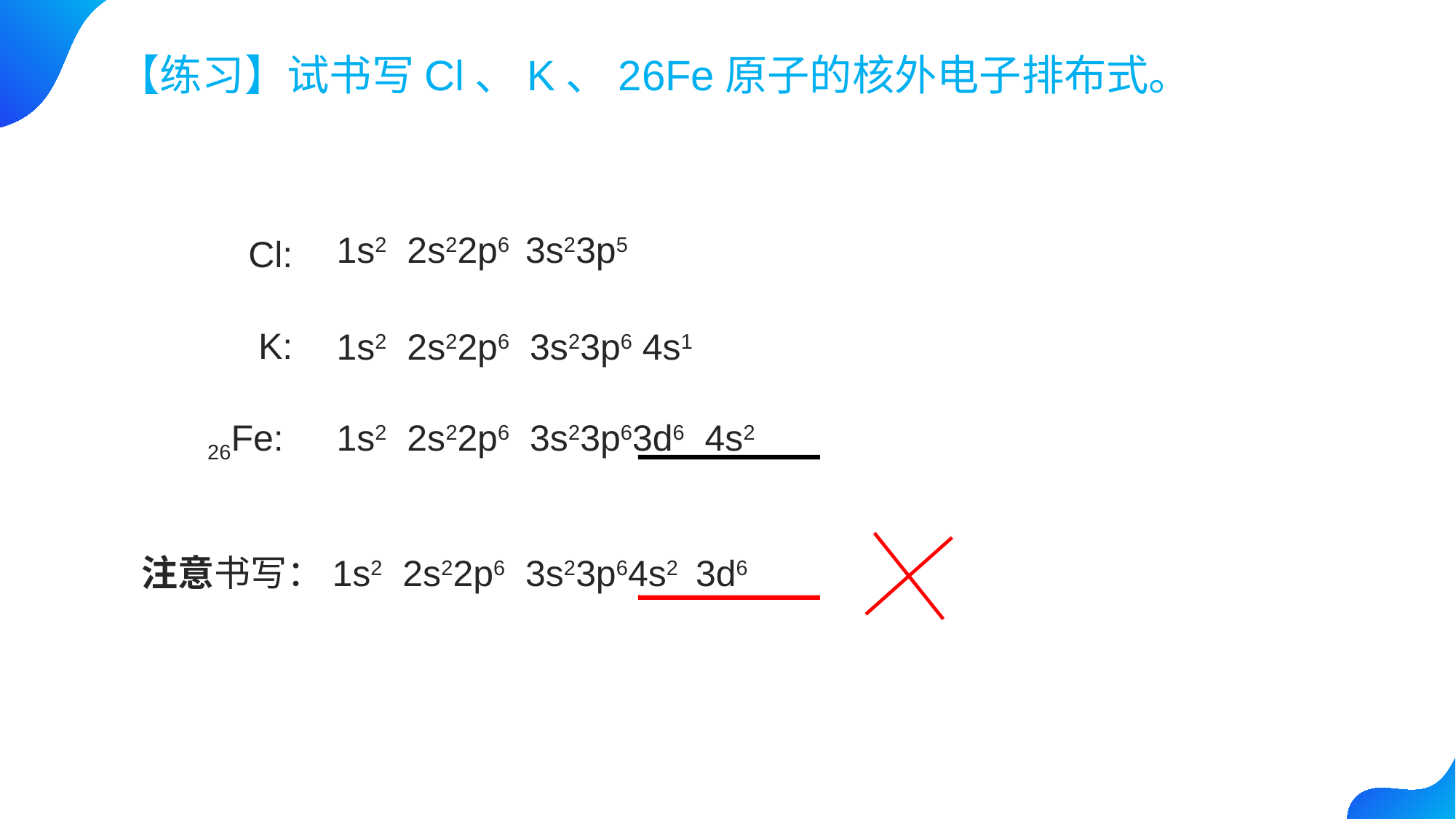

【练习】试书写Cl、K、26Fe原子的核外电子排布式。
1s2  2s22p6  3s23p5
    Cl:

     K:

26Fe:
1s2  2s22p6  3s23p6 4s1
1s2  2s22p6  3s23p63d6  4s2

注意书写：1s2  2s22p6  3s23p64s2   3d6